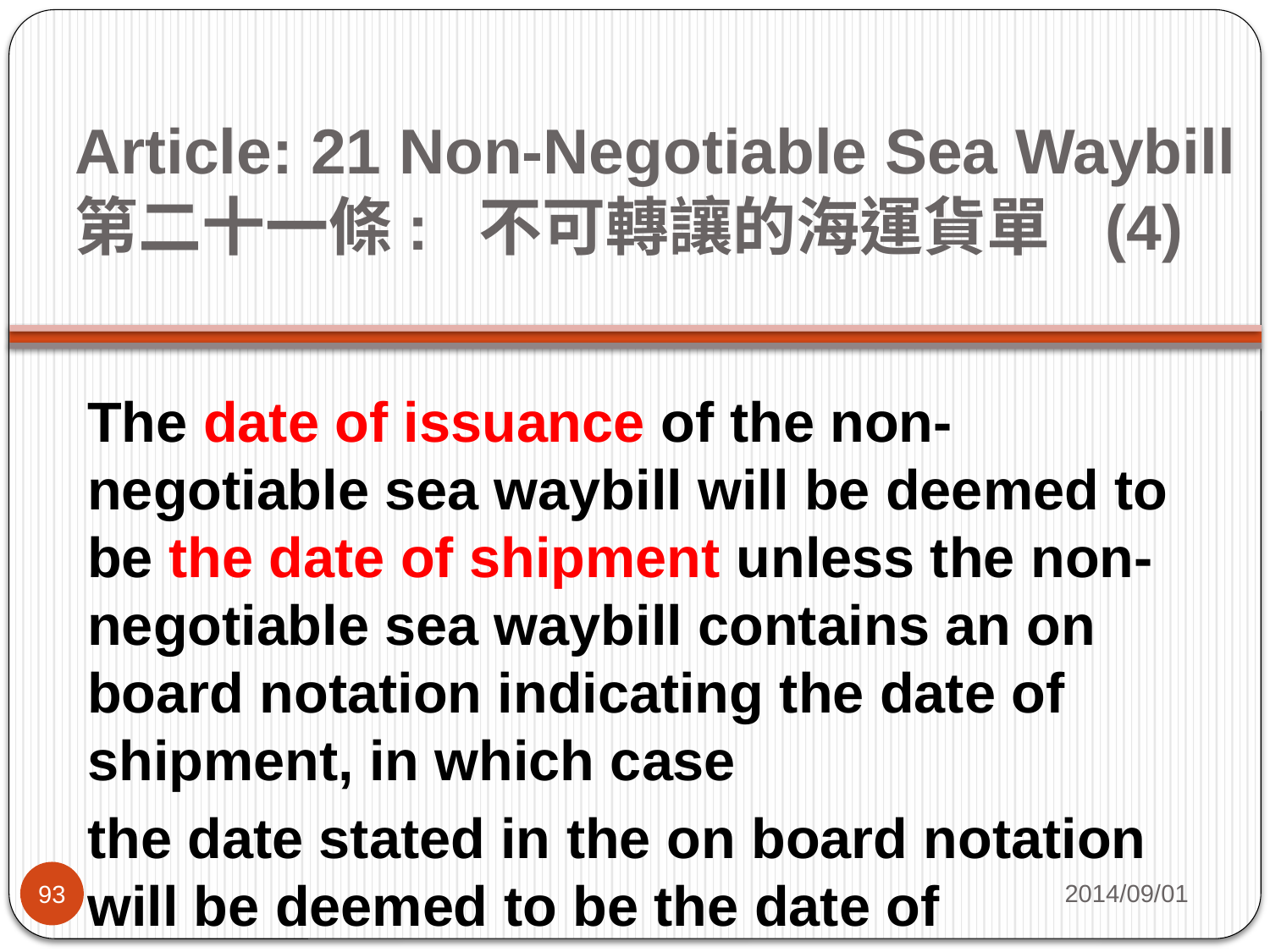

# Article: 21 Non-Negotiable Sea Waybill 第二十一條:  不可轉讓的海運貨單   (4)
The date of issuance of the non-negotiable sea waybill will be deemed to be the date of shipment unless the non-negotiable sea waybill contains an on board notation indicating the date of shipment, in which case
the date stated in the on board notation will be deemed to be the date of shipment.
2014/09/01
93